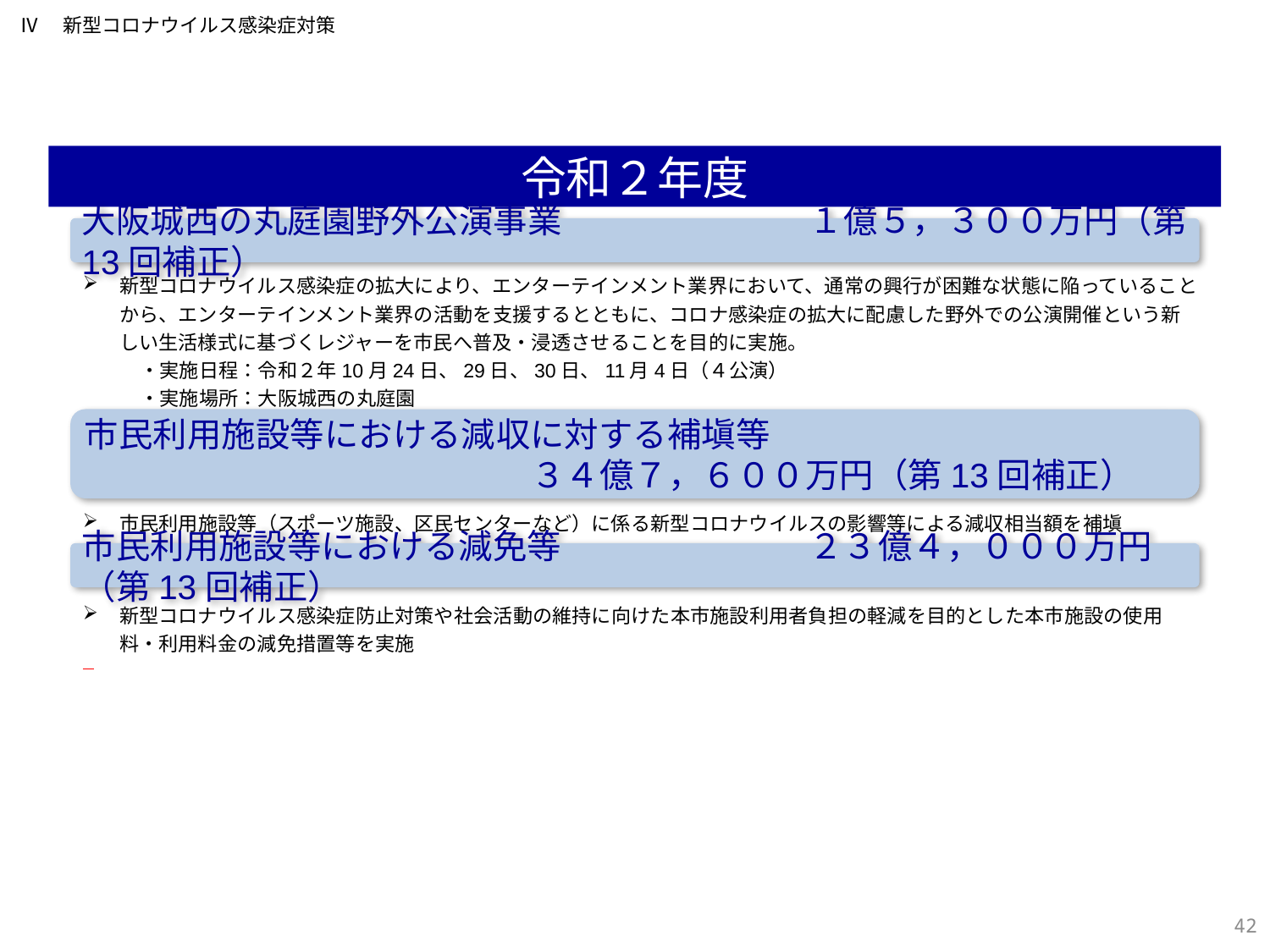

Ⅳ　新型コロナウイルス感染症対策
令和２年度
大阪城西の丸庭園野外公演事業　　　　　 　　１億５，３００万円（第13回補正）
新型コロナウイルス感染症の拡大により、エンターテインメント業界において、通常の興行が困難な状態に陥っていることから、エンターテインメント業界の活動を支援するとともに、コロナ感染症の拡大に配慮した野外での公演開催という新しい生活様式に基づくレジャーを市民へ普及・浸透させることを目的に実施。
・実施日程：令和２年10月24日、29日、30日、11月4日（４公演）
・実施場所：大阪城西の丸庭園
市民利用施設等における減収に対する補塡等
                                                     　３４億７，６００万円（第13回補正）
市民利用施設等（スポーツ施設、区民センターなど）に係る新型コロナウイルスの影響等による減収相当額を補塡
市民利用施設等における減免等　　　　　 　　２３億４，０００万円（第13回補正）
新型コロナウイルス感染症防止対策や社会活動の維持に向けた本市施設利用者負担の軽減を目的とした本市施設の使用料・利用料金の減免措置等を実施

42